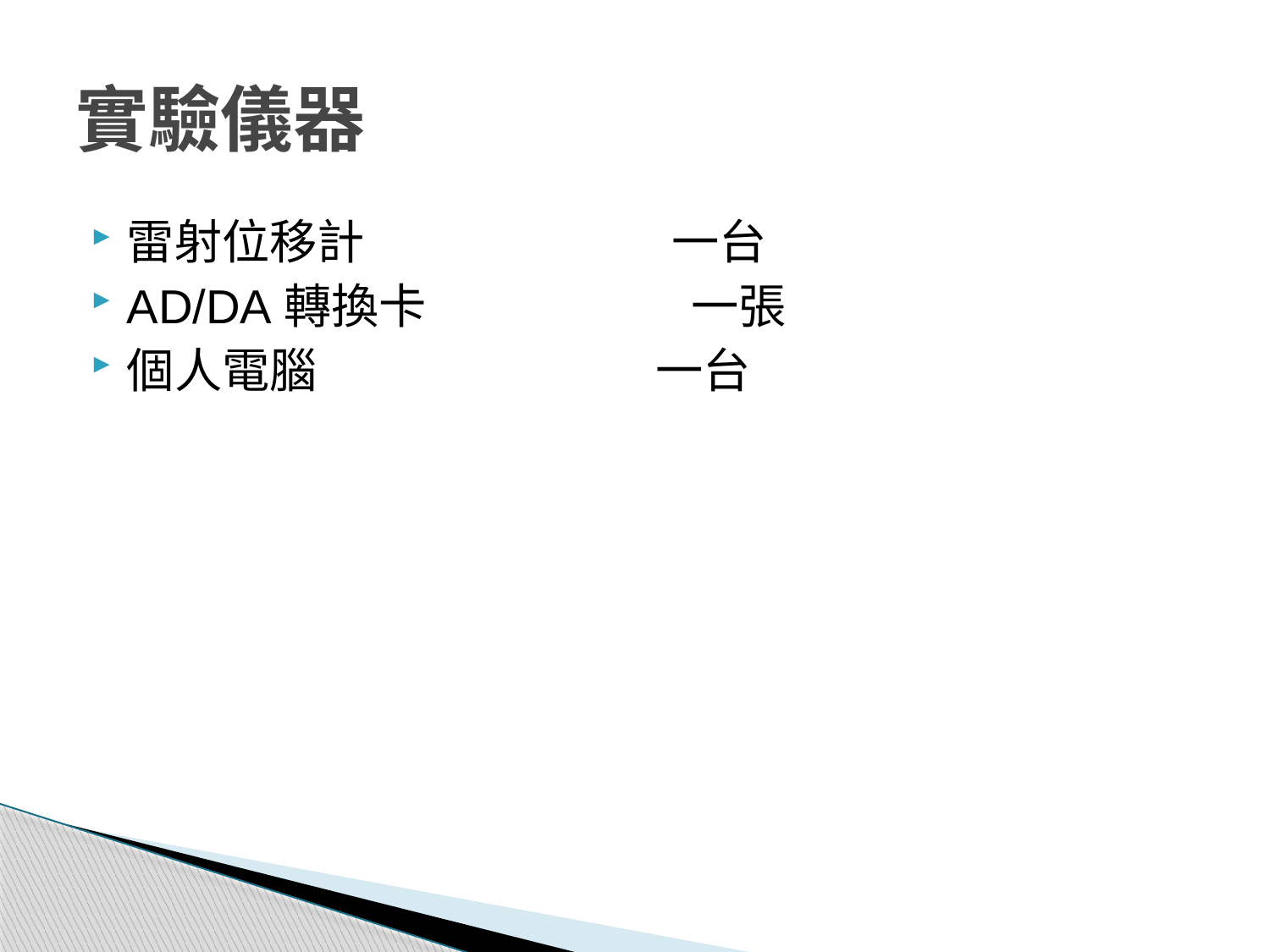

# 實驗儀器
雷射位移計                             一台
AD/DA轉換卡                         一張
個人電腦                                一台